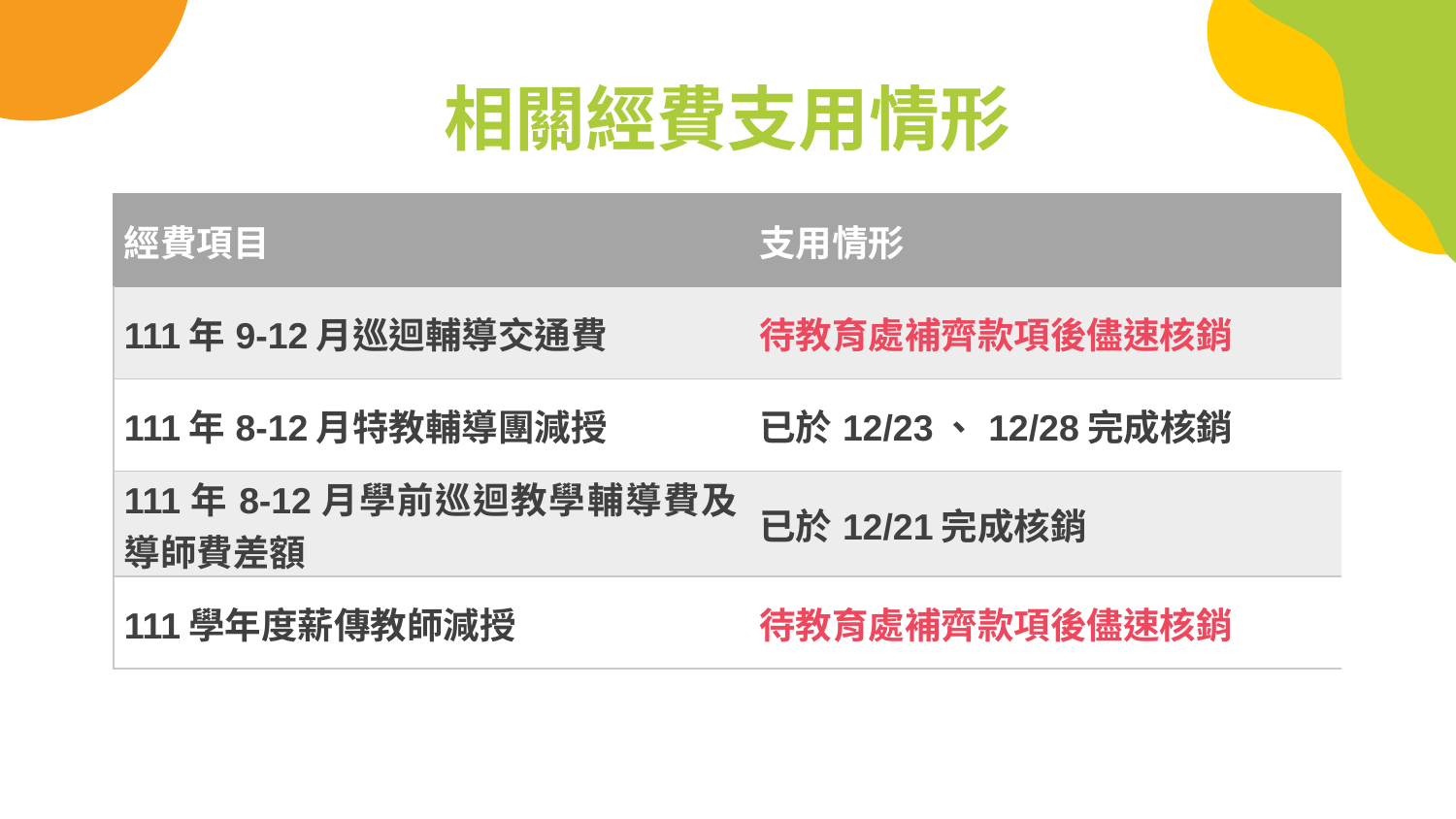

# 相關經費支用情形
| 經費項目 | 支用情形 |
| --- | --- |
| 111年9-12月巡迴輔導交通費 | 待教育處補齊款項後儘速核銷 |
| 111年8-12月特教輔導團減授 | 已於12/23、12/28完成核銷 |
| 111年8-12月學前巡迴教學輔導費及導師費差額 | 已於12/21完成核銷 |
| 111學年度薪傳教師減授 | 待教育處補齊款項後儘速核銷 |